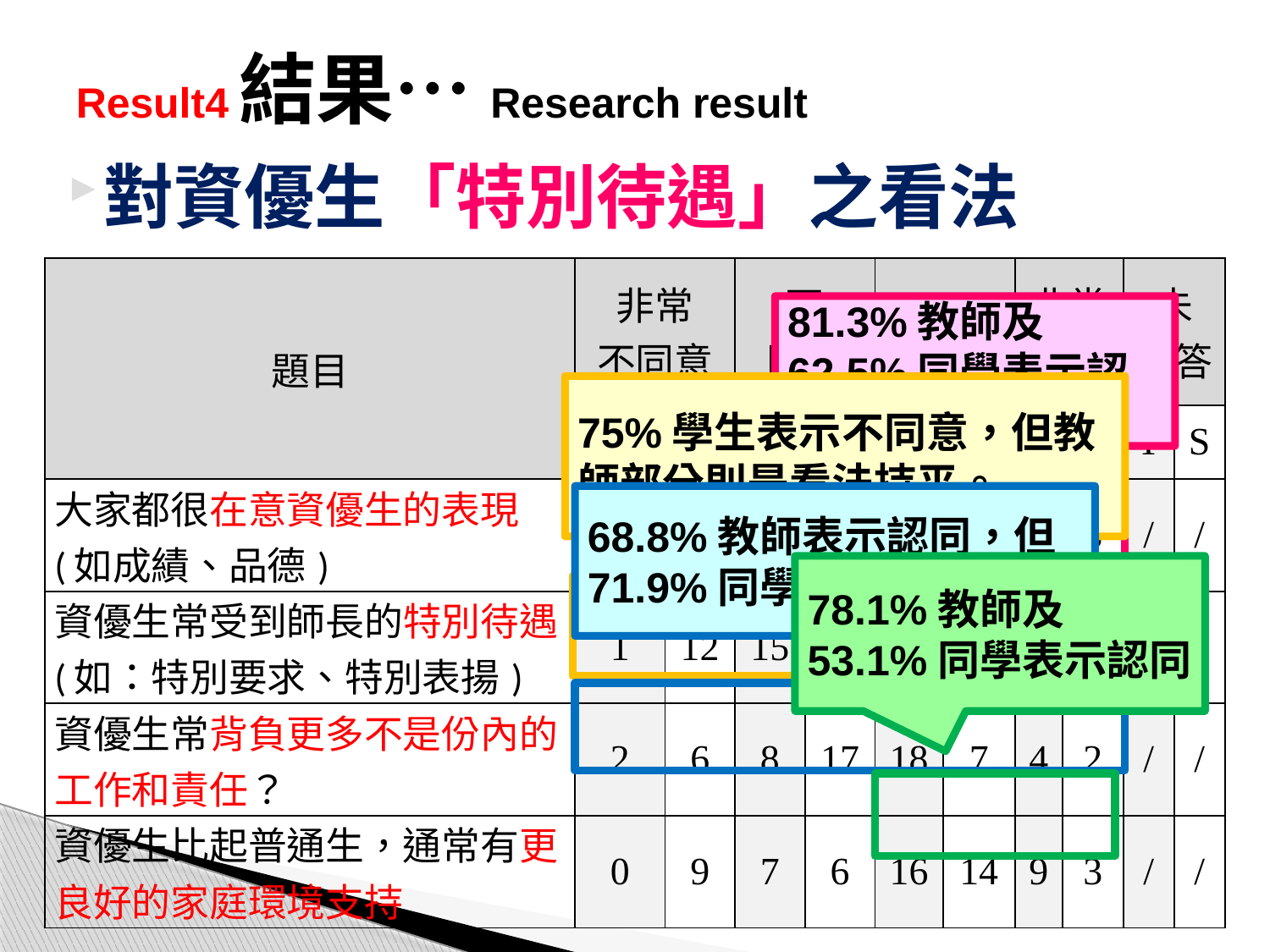

# Result4結果…Research result
對資優生「特別待遇」之看法
| 題目 | 非常 不同意 |  | 不 同意 |  | 同意 |  | 非常 同意 |  | 未 填答 |  |
| --- | --- | --- | --- | --- | --- | --- | --- | --- | --- | --- |
|  | T | S | T | S | T | S | T | S | T | S |
| 大家都很在意資優生的表現(如成績、品德) | 0 | 5 | 6 | 12 | 22 | 8 | 4 | 8 | / | / |
| 資優生常受到師長的特別待遇(如：特別要求、特別表揚) | 1 | 12 | 15 | 12 | 15 | 6 | 1 | 2 | / | / |
| 資優生常背負更多不是份內的工作和責任？ | 2 | 6 | 8 | 17 | 18 | 7 | 4 | 2 | / | / |
| 資優生比起普通生，通常有更良好的家庭環境支持 | 0 | 9 | 7 | 6 | 16 | 14 | 9 | 3 | / | / |
81.3%教師及62.5%同學表示認同

75%學生表示不同意，但教師部分則是看法持平。

68.8%教師表示認同，但71.9%同學表示不認同

78.1%教師及53.1%同學表示認同